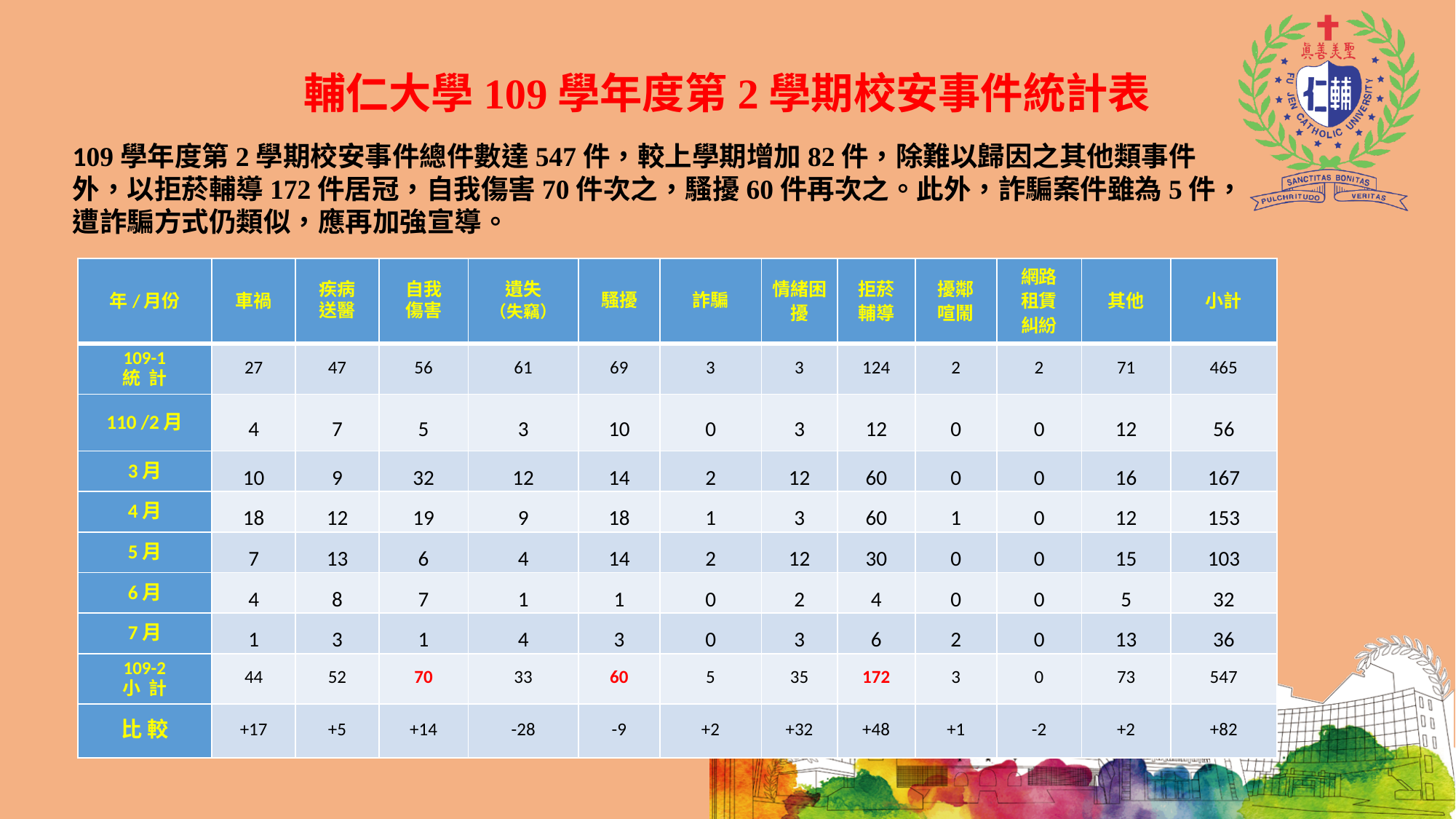

輔仁大學109學年度第2學期校安事件統計表
109學年度第2學期校安事件總件數達547件，較上學期增加82件，除難以歸因之其他類事件外，以拒菸輔導172件居冠，自我傷害70件次之，騷擾60件再次之。此外，詐騙案件雖為5件，遭詐騙方式仍類似，應再加強宣導。
| 年/月份 | 車禍 | 疾病 送醫 | 自我 傷害 | 遺失 （失竊） | 騷擾 | 詐騙 | 情緒困擾 | 拒菸 輔導 | 擾鄰 喧鬧 | 網路 租賃 糾紛 | 其他 | 小計 |
| --- | --- | --- | --- | --- | --- | --- | --- | --- | --- | --- | --- | --- |
| 109-1 統 計 | 27 | 47 | 56 | 61 | 69 | 3 | 3 | 124 | 2 | 2 | 71 | 465 |
| 110 /2月 | 4 | 7 | 5 | 3 | 10 | 0 | 3 | 12 | 0 | 0 | 12 | 56 |
| 3月 | 10 | 9 | 32 | 12 | 14 | 2 | 12 | 60 | 0 | 0 | 16 | 167 |
| 4月 | 18 | 12 | 19 | 9 | 18 | 1 | 3 | 60 | 1 | 0 | 12 | 153 |
| 5月 | 7 | 13 | 6 | 4 | 14 | 2 | 12 | 30 | 0 | 0 | 15 | 103 |
| 6月 | 4 | 8 | 7 | 1 | 1 | 0 | 2 | 4 | 0 | 0 | 5 | 32 |
| 7月 | 1 | 3 | 1 | 4 | 3 | 0 | 3 | 6 | 2 | 0 | 13 | 36 |
| 109-2 小 計 | 44 | 52 | 70 | 33 | 60 | 5 | 35 | 172 | 3 | 0 | 73 | 547 |
| 比 較 | +17 | +5 | +14 | -28 | -9 | +2 | +32 | +48 | +1 | -2 | +2 | +82 |